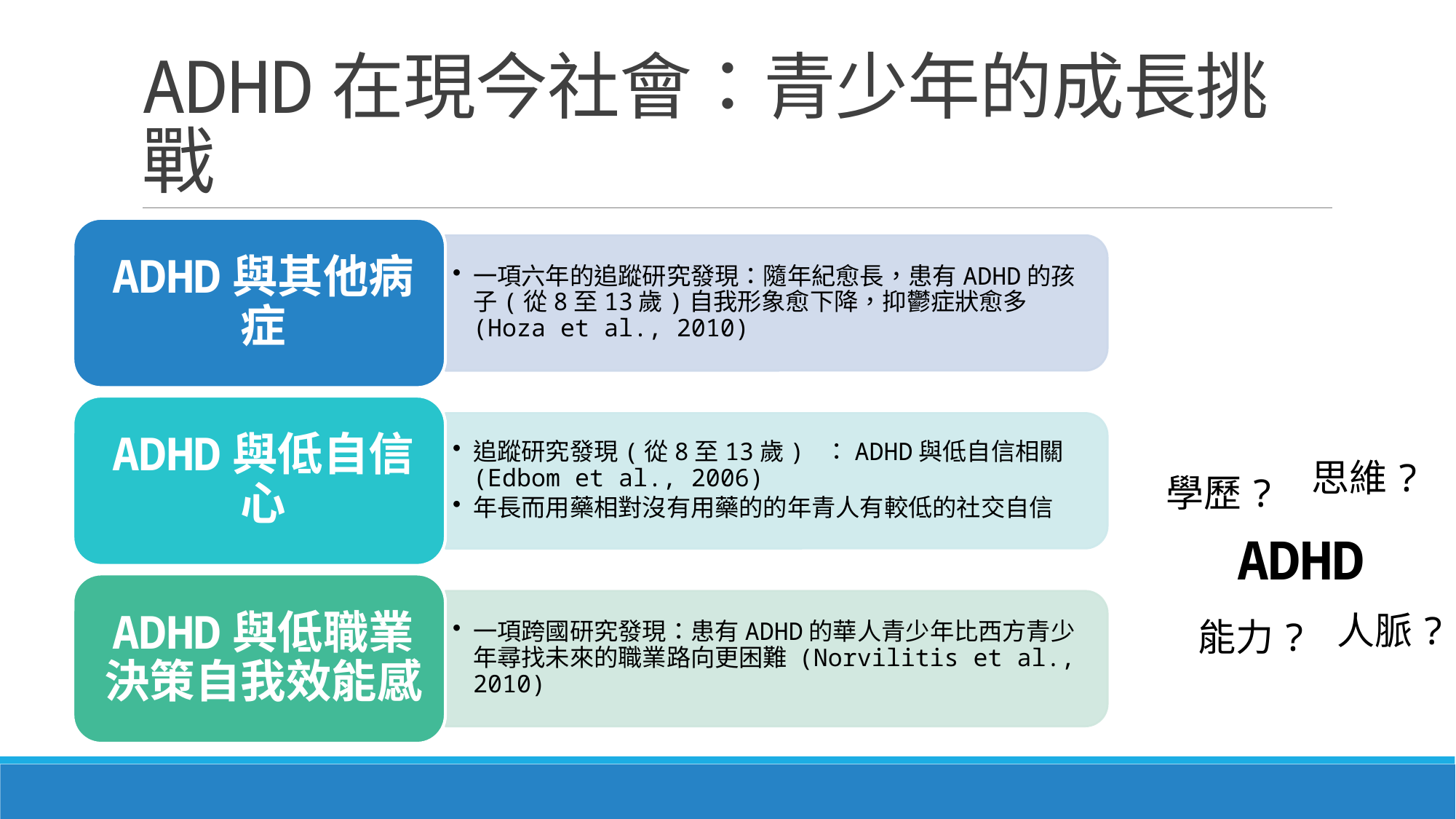

# ADHD在現今社會：青少年的成長挑戰
一項六年的追蹤研究發現：隨年紀愈長，患有ADHD的孩子(從8至13歲)自我形象愈下降，抑鬱症狀愈多 (Hoza et al., 2010)
ADHD與其他病症
追蹤研究發現(從8至13歲) ：ADHD與低自信相關 (Edbom et al., 2006)
年長而用藥相對沒有用藥的的年青人有較低的社交自信
ADHD與低自信心
一項跨國研究發現：患有ADHD的華人青少年比西方青少年尋找未來的職業路向更困難 (Norvilitis et al., 2010)
ADHD與低職業決策自我效能感
思維?
學歷?
ADHD
人脈?
能力?